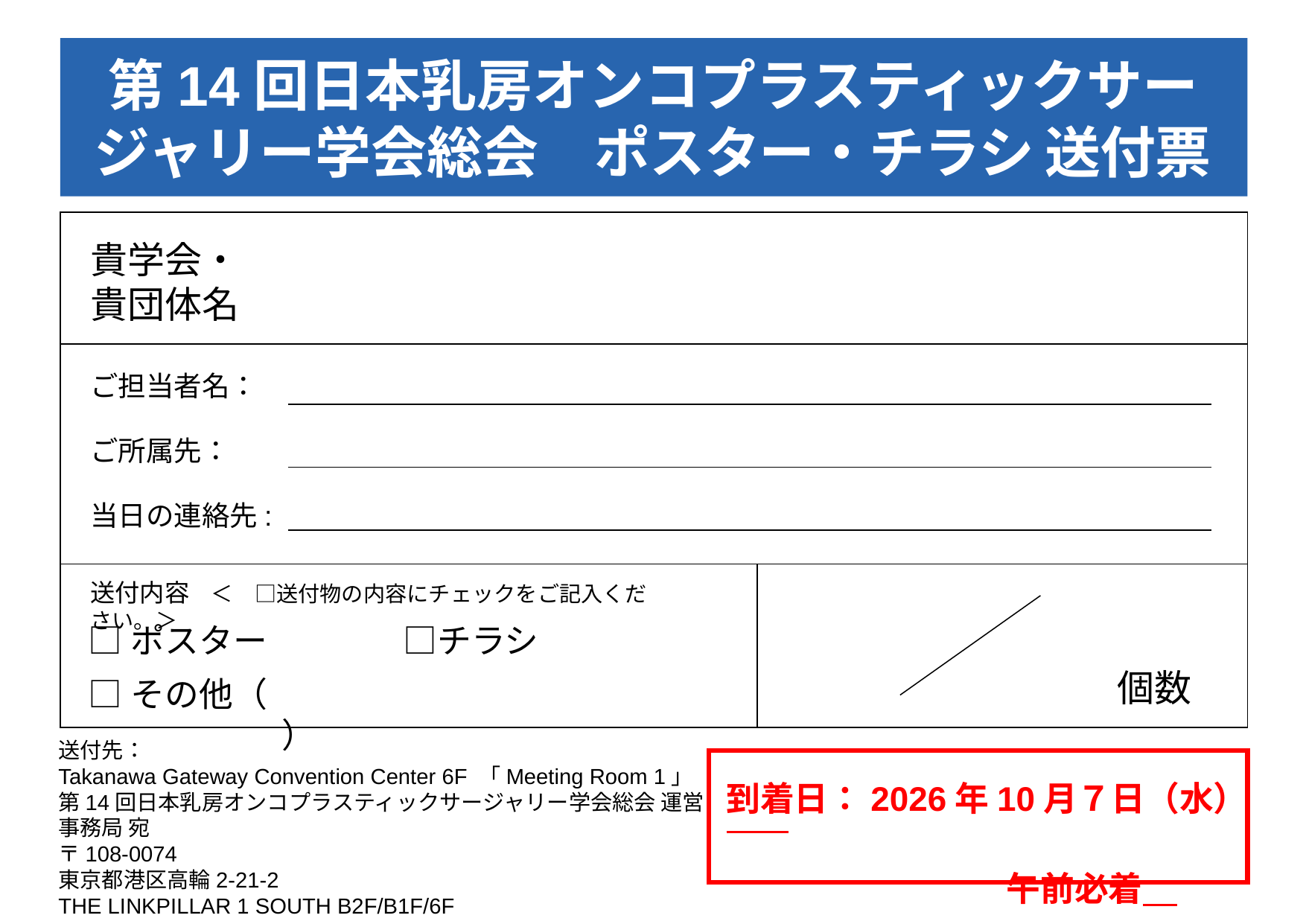

第14回日本乳房オンコプラスティックサージャリー学会総会　ポスター・チラシ 送付票
|  |  |
| --- | --- |
|  |  |
|  |  |
貴学会・
貴団体名
ご担当者名：
ご所属先：
当日の連絡先:
送付内容　＜　□送付物の内容にチェックをご記入ください。＞
□ポスター　　　　□チラシ
□その他（　　　　　　　　　　　　　　　　　　   　）
個数
# 送付先： Takanawa Gateway Convention Center 6F 「Meeting Room 1」 第14回日本乳房オンコプラスティックサージャリー学会総会 運営事務局 宛 〒108-0074 東京都港区高輪2-21-2 THE LINKPILLAR 1 SOUTH B2F/B1F/6F TEL：03-6332-7575

到着日：2026年10月７日（水）
　　　　　　　　 午前必着